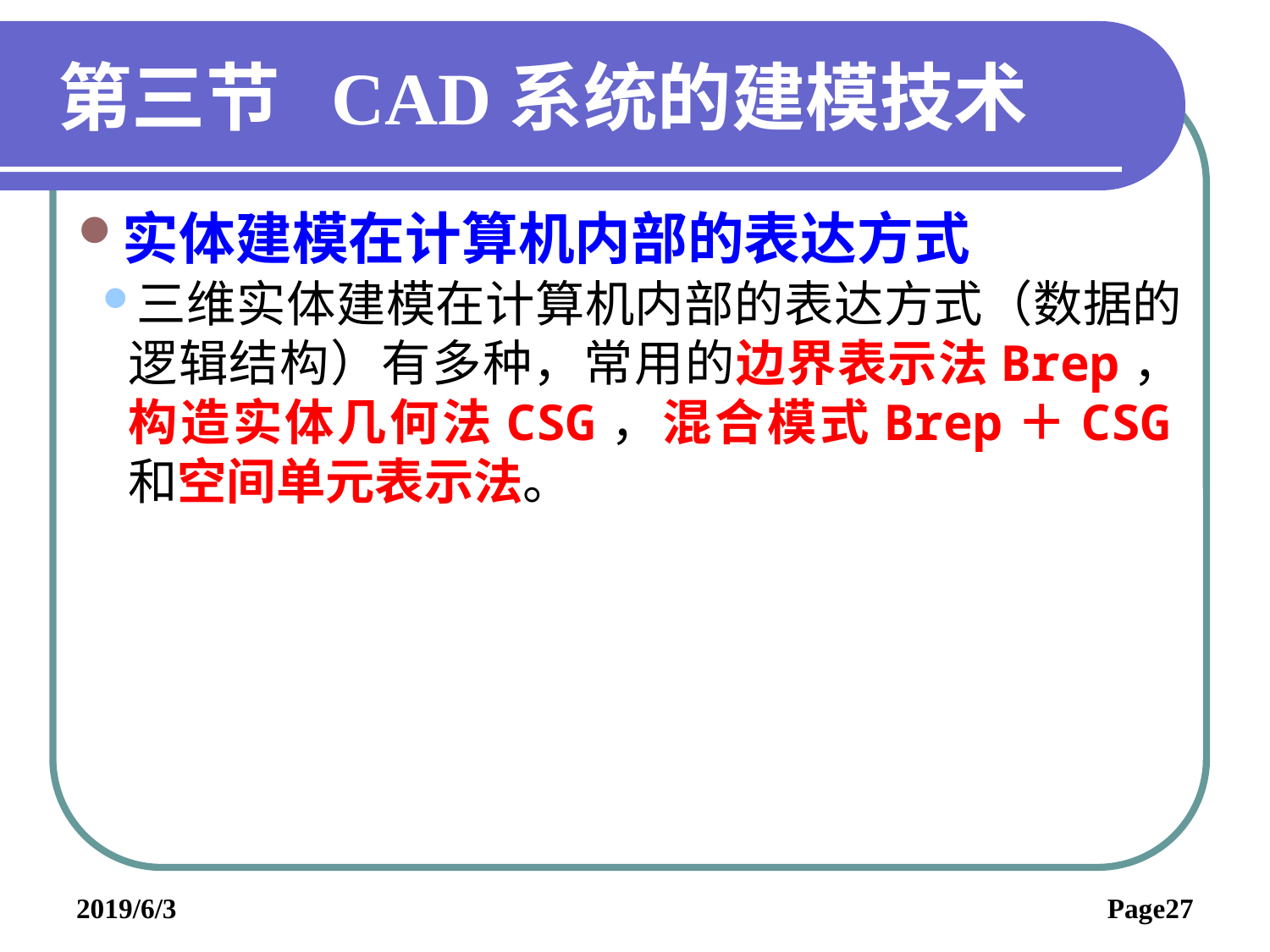

# 第三节  CAD系统的建模技术
实体建模在计算机内部的表达方式
三维实体建模在计算机内部的表达方式（数据的逻辑结构）有多种，常用的边界表示法Brep，构造实体几何法CSG，混合模式Brep＋CSG和空间单元表示法。
2019/6/3
Page27